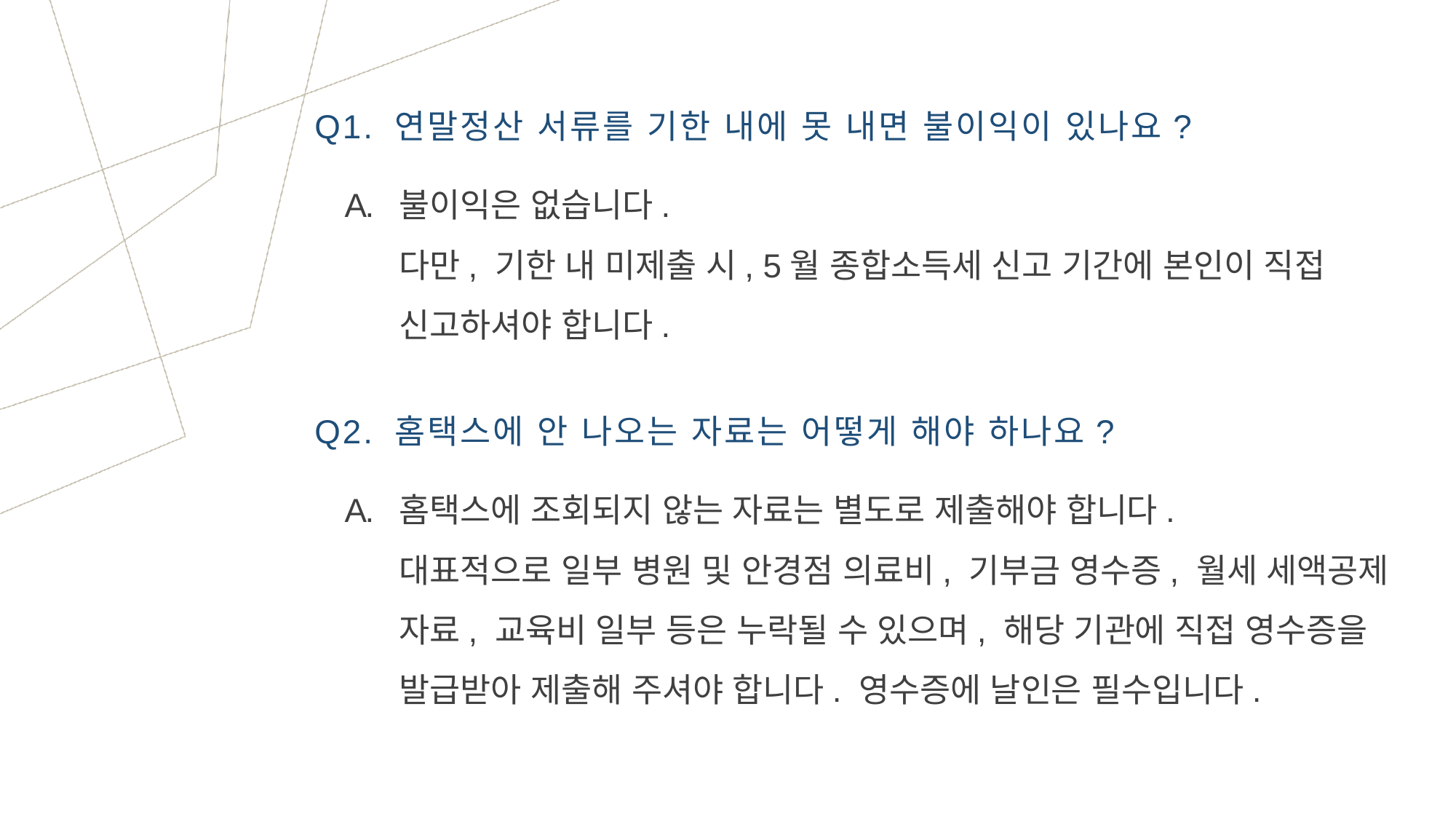

Q1. 연말정산 서류를 기한 내에 못 내면 불이익이 있나요?
불이익은 없습니다.
다만, 기한 내 미제출 시, 5월 종합소득세 신고 기간에 본인이 직접 신고하셔야 합니다.
Q2. 홈택스에 안 나오는 자료는 어떻게 해야 하나요?
홈택스에 조회되지 않는 자료는 별도로 제출해야 합니다.
대표적으로 일부 병원 및 안경점 의료비, 기부금 영수증, 월세 세액공제 자료, 교육비 일부 등은 누락될 수 있으며, 해당 기관에 직접 영수증을 발급받아 제출해 주셔야 합니다. 영수증에 날인은 필수입니다.